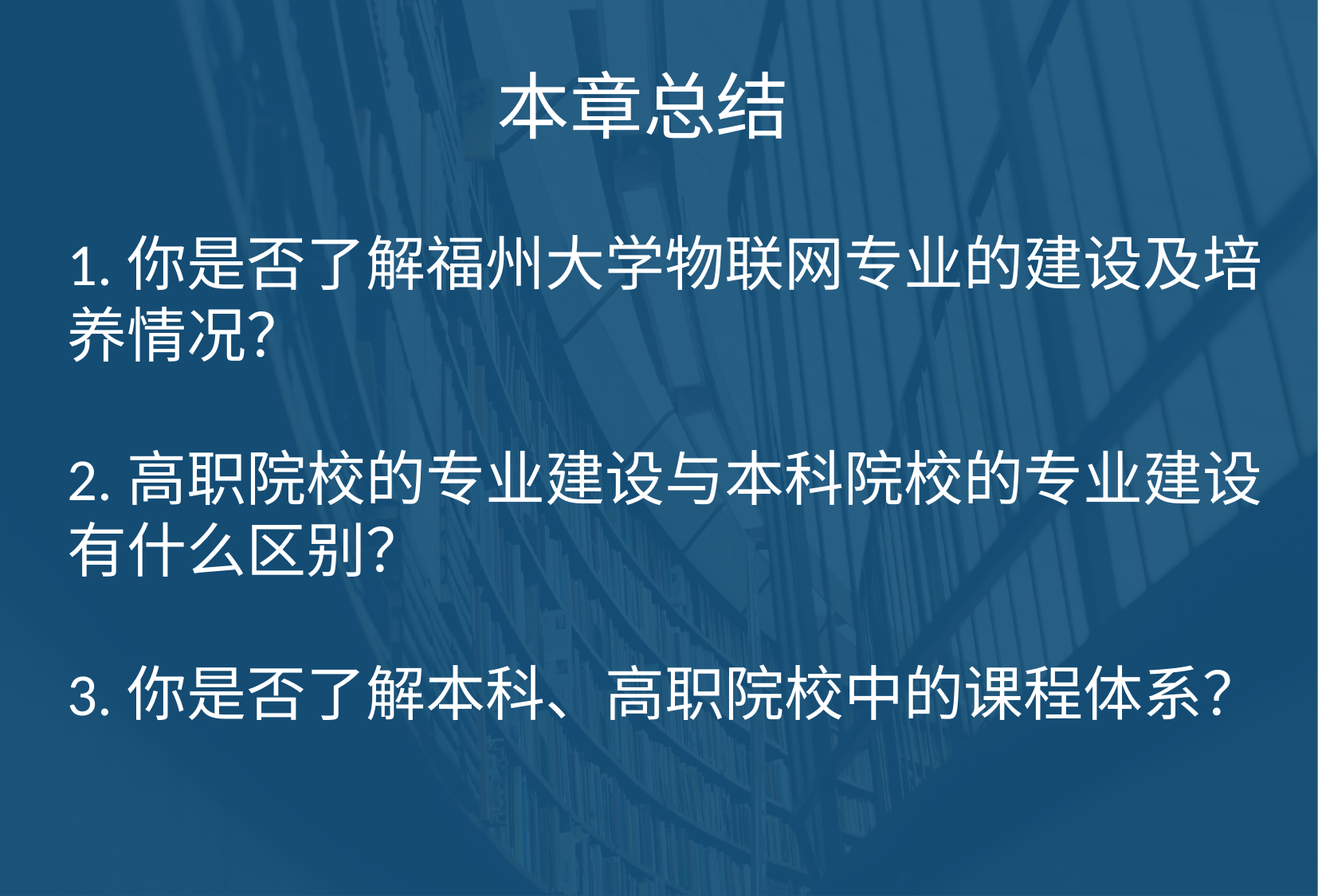

本章总结
1.你是否了解福州大学物联网专业的建设及培养情况？

2.高职院校的专业建设与本科院校的专业建设有什么区别？

3.你是否了解本科、高职院校中的课程体系？